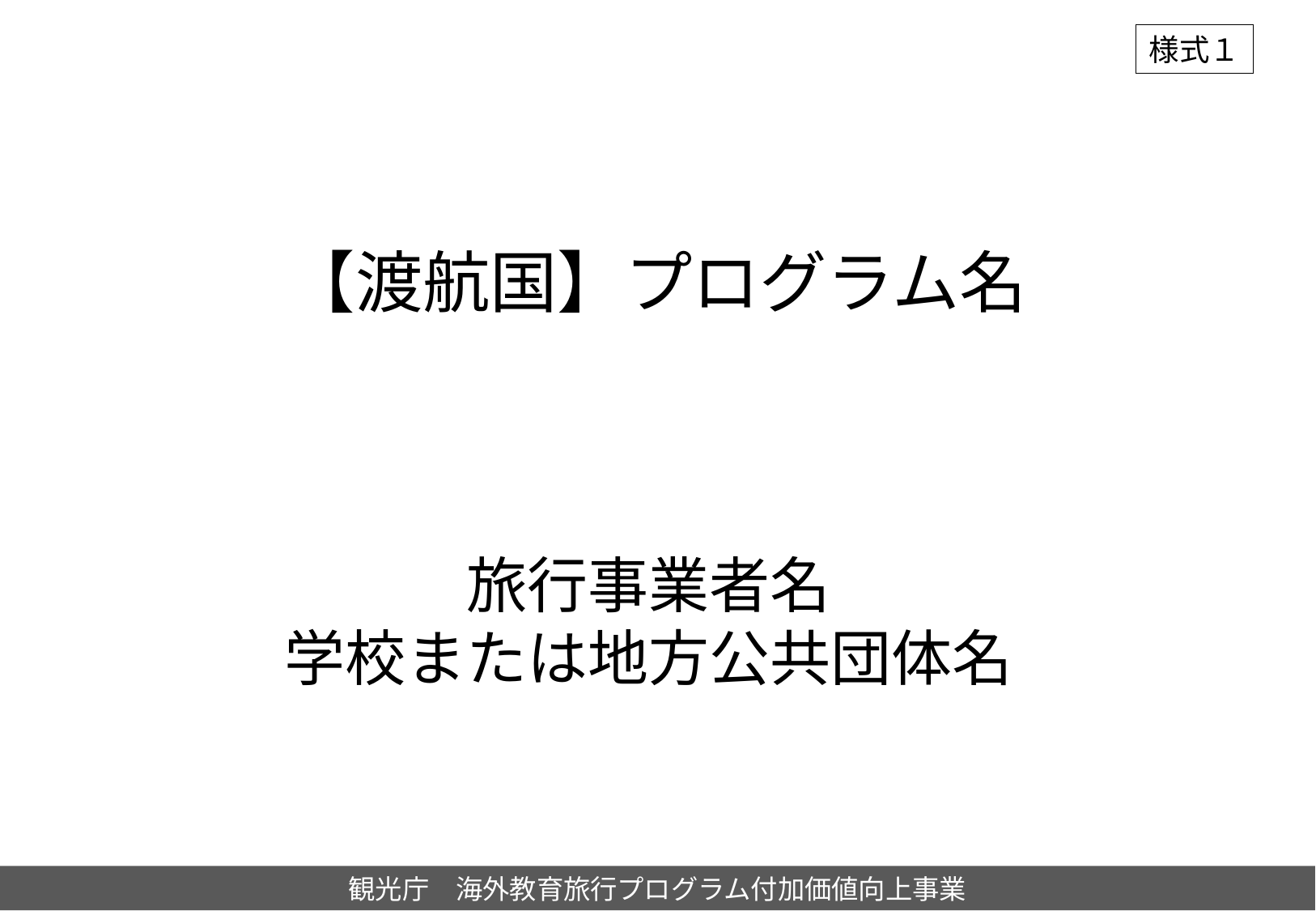

様式１
【渡航国】プログラム名
旅行事業者名
学校または地方公共団体名
観光庁　海外教育旅行プログラム付加価値向上事業